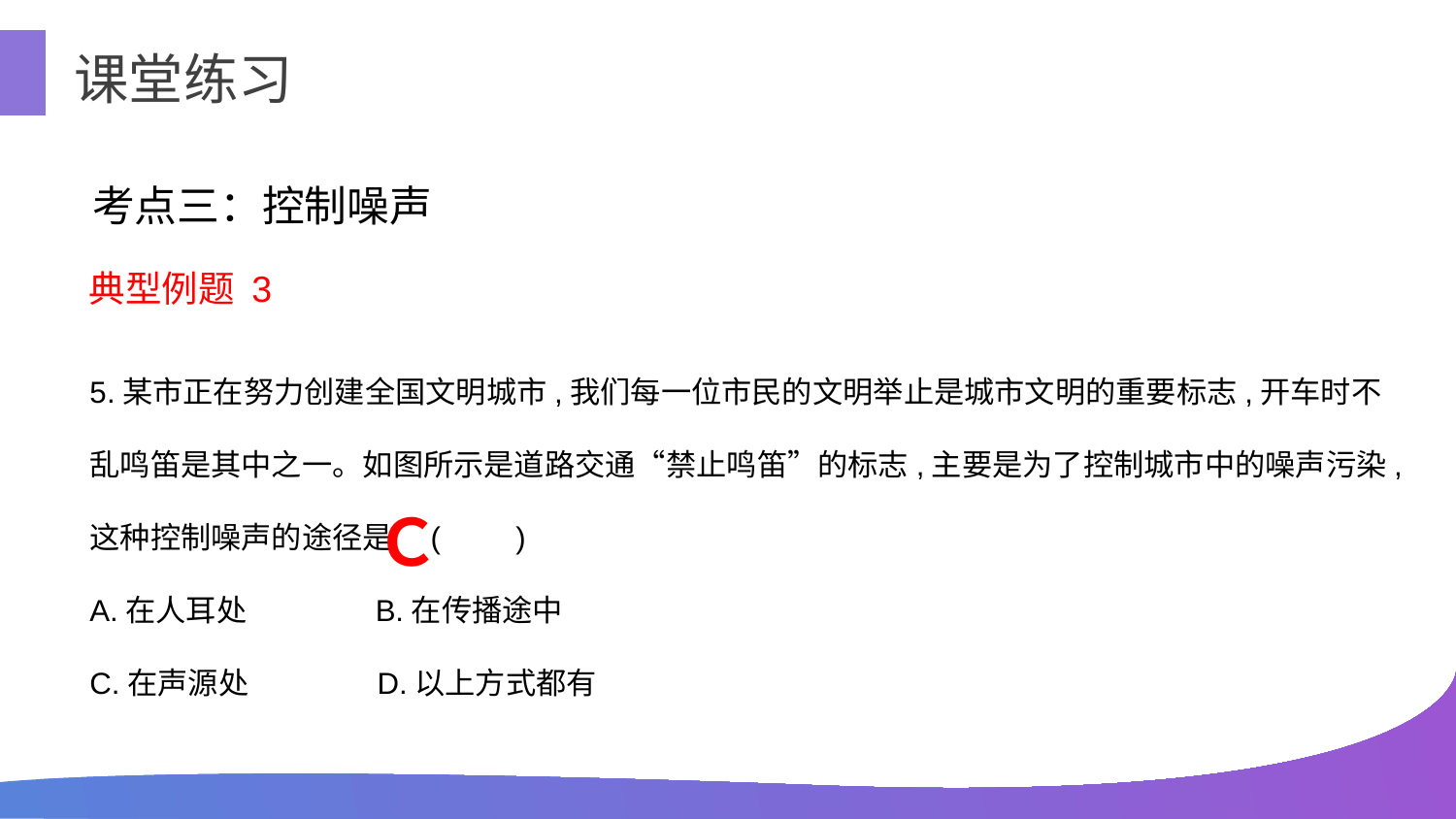

课堂练习
考点三：控制噪声
典型例题 3
5.某市正在努力创建全国文明城市,我们每一位市民的文明举止是城市文明的重要标志,开车时不乱鸣笛是其中之一。如图所示是道路交通“禁止鸣笛”的标志,主要是为了控制城市中的噪声污染,这种控制噪声的途径是　(　　)
A.在人耳处　　　　B.在传播途中
C.在声源处　　　　D.以上方式都有
Ｃ